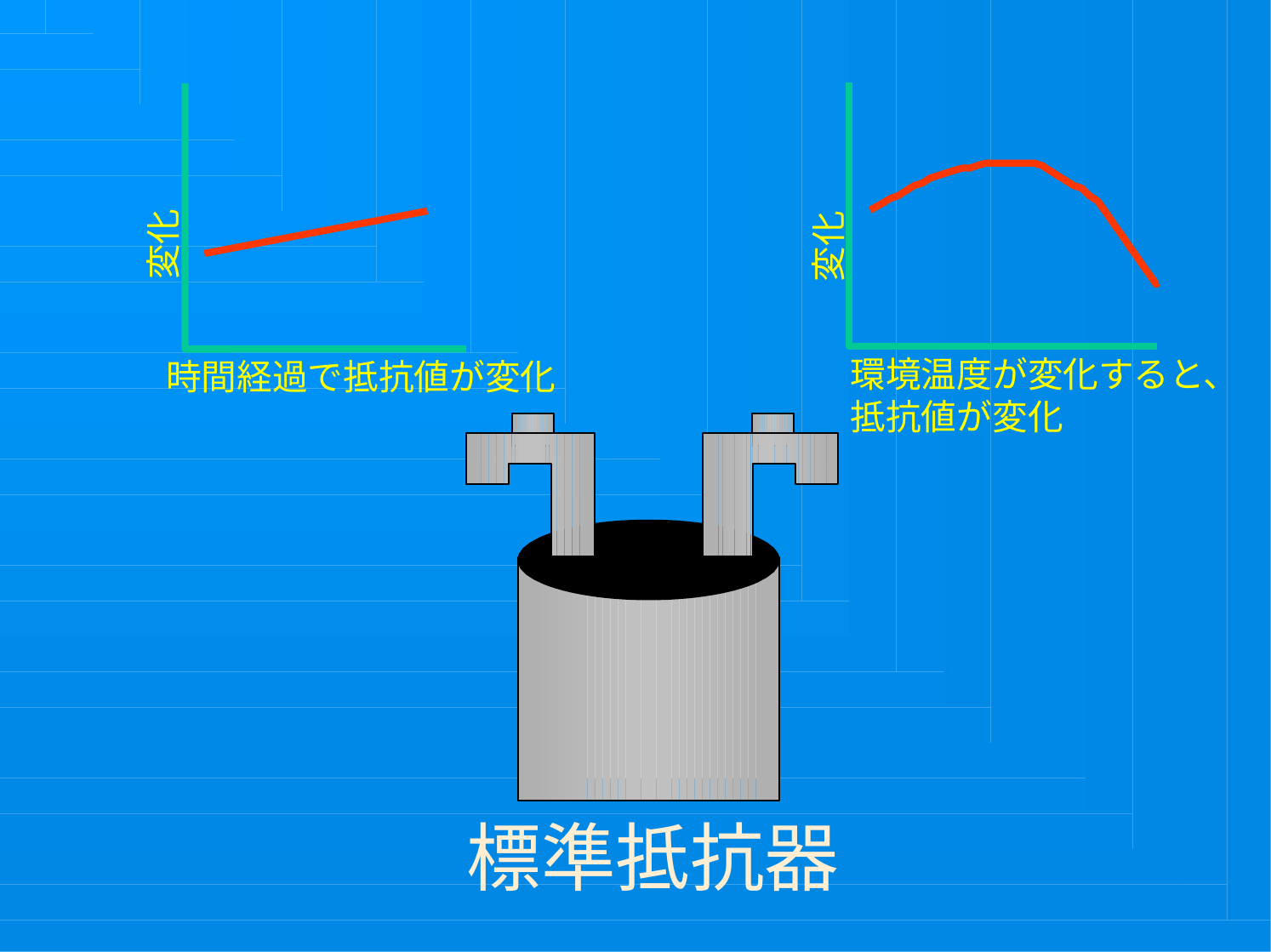

変化
変化

# 環境温度が変化すると、抵抗値が変化
時間経過で抵抗値が変化

標準抵抗器